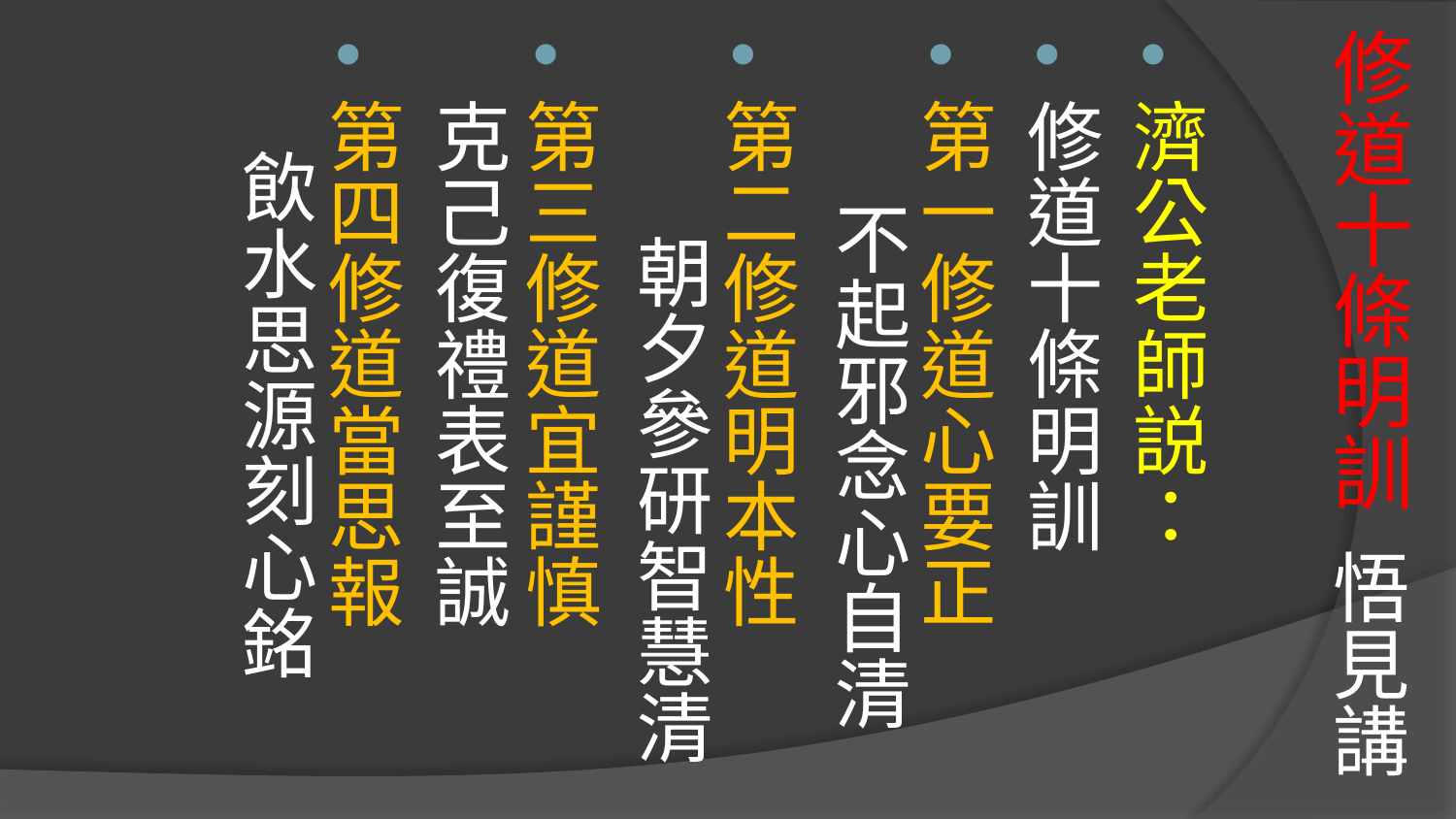

# 修道十條明訓  悟見講
濟公老師説：
修道十條明訓
第一修道心要正                不起邪念心自清
第二修道明本性                  朝夕參研智慧清
第三修道宜謹慎      克己復禮表至誠
第四修道當思報             飲水思源刻心銘